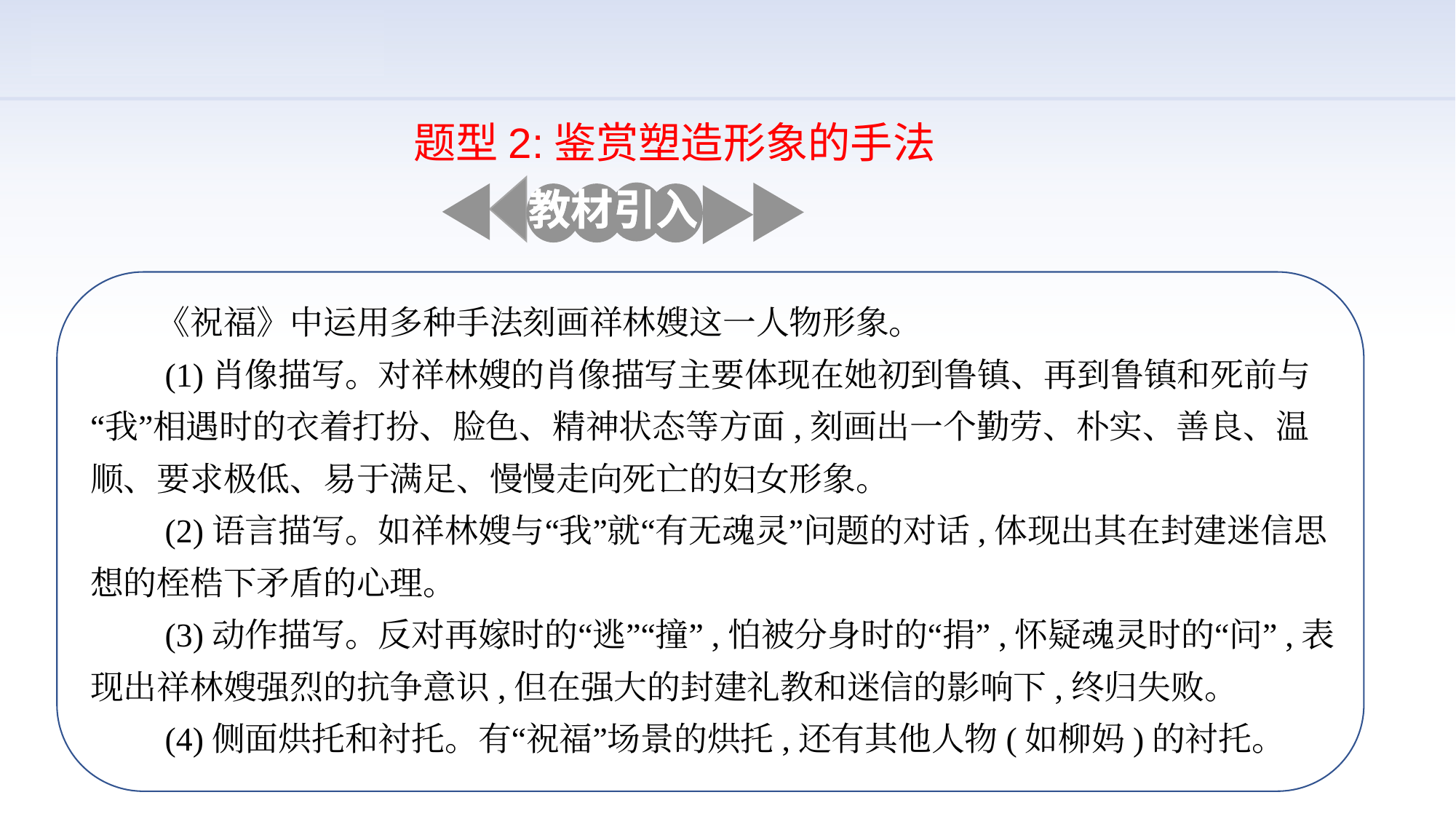

题型2:鉴赏塑造形象的手法

教材引入

教材引入

　　《祝福》中运用多种手法刻画祥林嫂这一人物形象。
　　(1)肖像描写。对祥林嫂的肖像描写主要体现在她初到鲁镇、再到鲁镇和死前与“我”相遇时的衣着打扮、脸色、精神状态等方面,刻画出一个勤劳、朴实、善良、温顺、要求极低、易于满足、慢慢走向死亡的妇女形象。
　　(2)语言描写。如祥林嫂与“我”就“有无魂灵”问题的对话,体现出其在封建迷信思想的桎梏下矛盾的心理。
　　(3)动作描写。反对再嫁时的“逃”“撞”,怕被分身时的“捐”,怀疑魂灵时的“问”,表现出祥林嫂强烈的抗争意识,但在强大的封建礼教和迷信的影响下,终归失败。
　　(4)侧面烘托和衬托。有“祝福”场景的烘托,还有其他人物(如柳妈)的衬托。